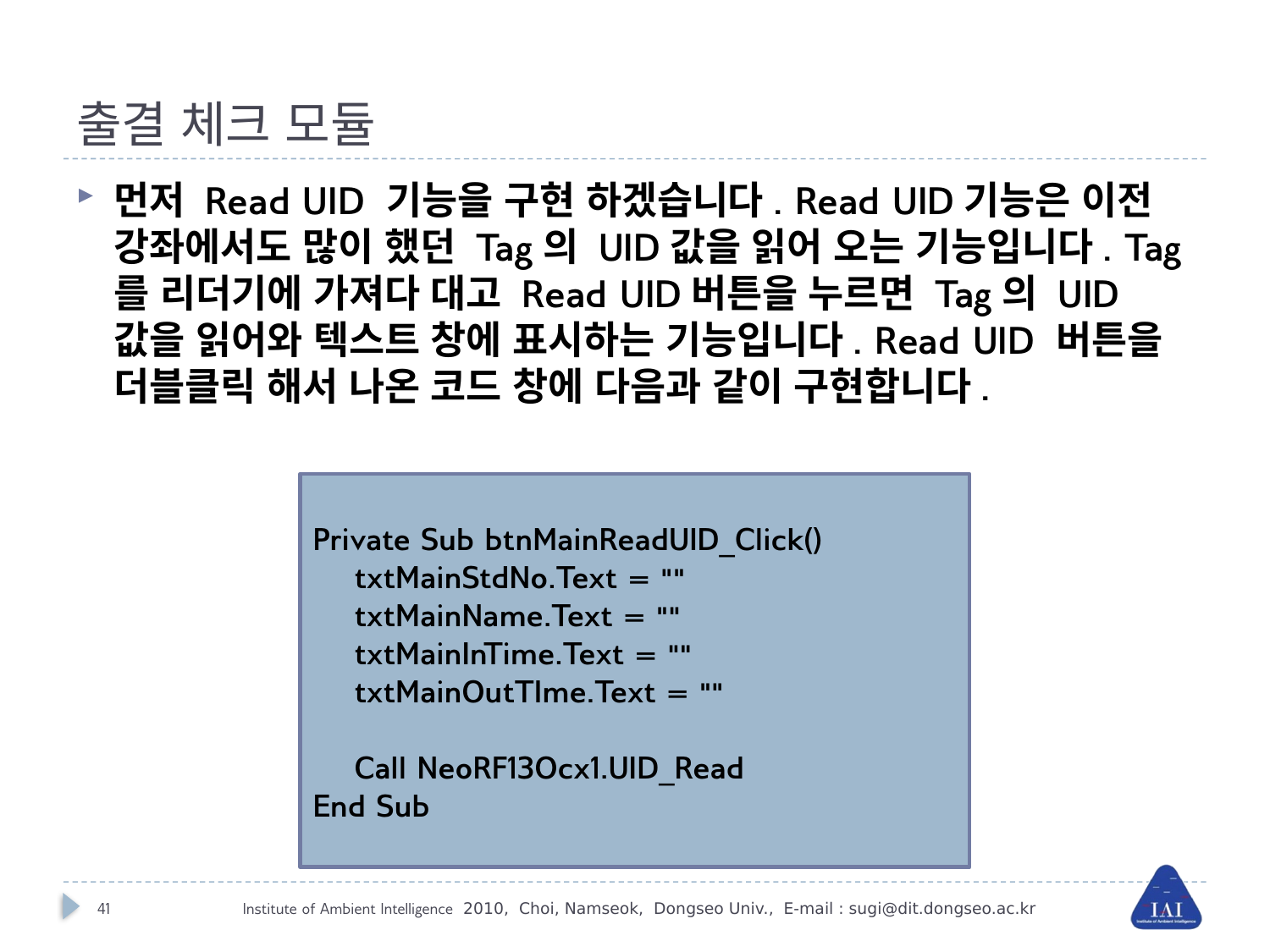

# 출결 체크 모듈
먼저 Read UID 기능을 구현 하겠습니다. Read UID기능은 이전 강좌에서도 많이 했던 Tag의 UID값을 읽어 오는 기능입니다. Tag를 리더기에 가져다 대고 Read UID버튼을 누르면 Tag의 UID값을 읽어와 텍스트 창에 표시하는 기능입니다. Read UID 버튼을 더블클릭 해서 나온 코드 창에 다음과 같이 구현합니다.

Private Sub btnMainReadUID_Click()
    txtMainStdNo.Text = ""
    txtMainName.Text = ""
    txtMainInTime.Text = ""
    txtMainOutTIme.Text = ""

    Call NeoRF13Ocx1.UID_Read
End Sub